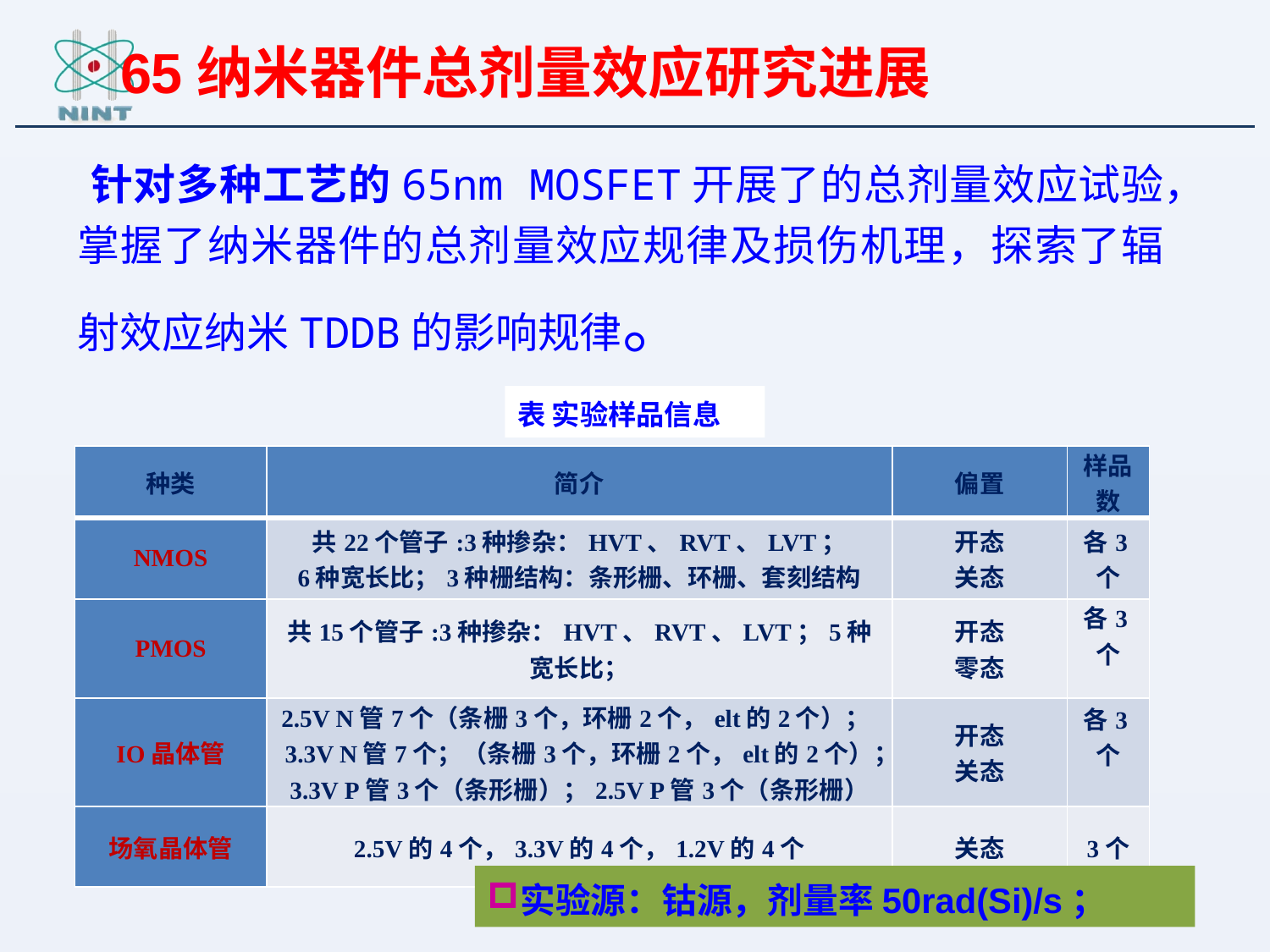

65纳米器件总剂量效应研究进展

     针对多种工艺的65nm MOSFET开展了的总剂量效应试验，掌握了纳米器件的总剂量效应规律及损伤机理，探索了辐射效应纳米TDDB的影响规律。
表 实验样品信息
| 种类 | 简介 | 偏置 | 样品数 |
| --- | --- | --- | --- |
| NMOS | 共22个管子:3种掺杂：HVT、RVT、LVT； 6种宽长比；3种栅结构：条形栅、环栅、套刻结构 | 开态 关态 | 各3个 |
| PMOS | 共15个管子:3种掺杂：HVT、RVT、LVT；5种宽长比； | 开态 零态 | 各3个 |
| IO晶体管 | 2.5V N管7个（条栅3个，环栅2个，elt的2个）；3.3V N管7个；（条栅3个，环栅2个，elt的2个）；3.3V P管3个（条形栅）；2.5V P管3个（条形栅） | 开态 关态 | 各3个 |
| 场氧晶体管 | 2.5V的4个，3.3V的4个，1.2V的4个 | 关态 | 3个 |
实验源：钴源，剂量率50rad(Si)/s；